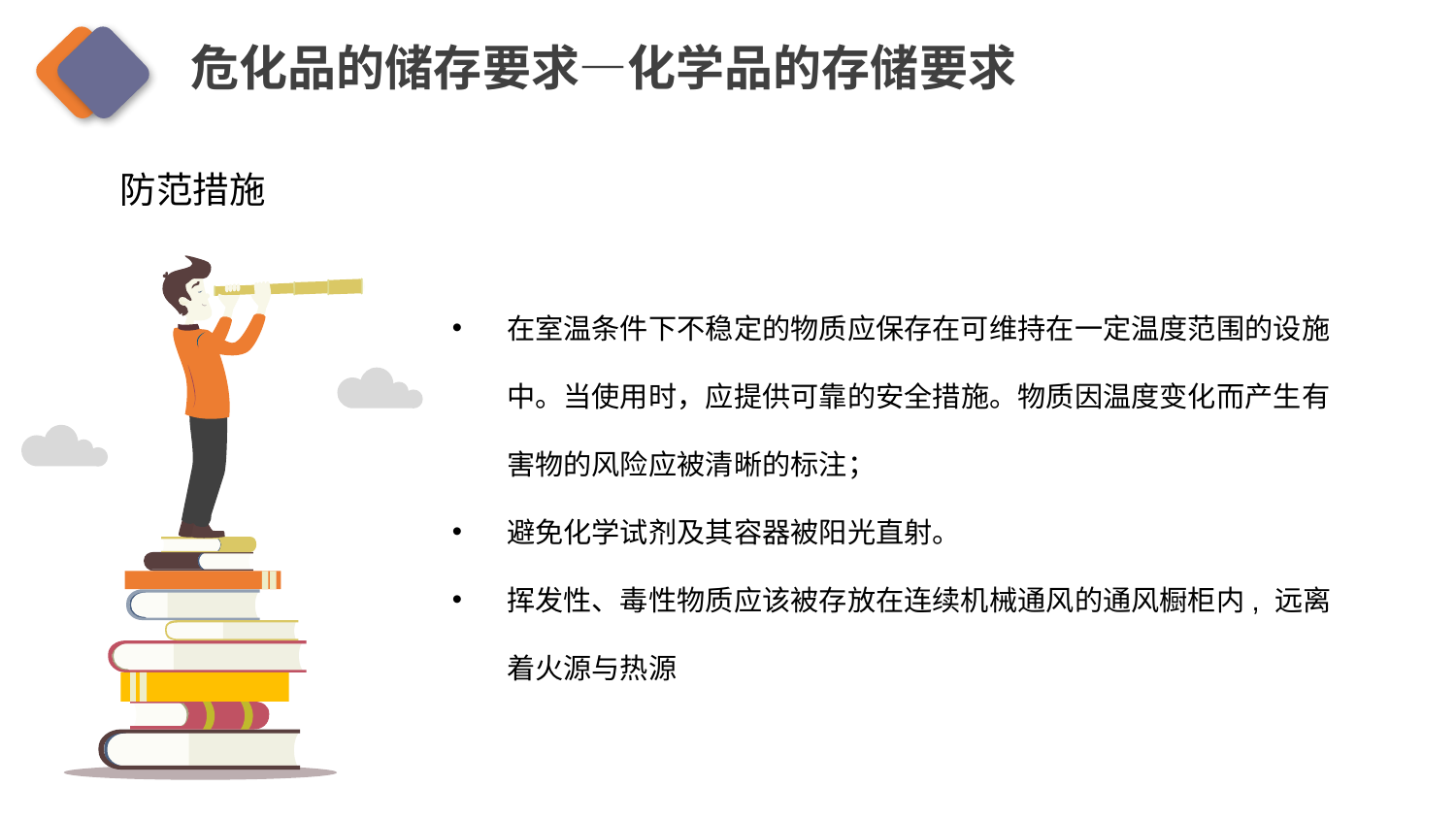

危化品的储存要求—化学品的存储要求
防范措施

在室温条件下不稳定的物质应保存在可维持在一定温度范围的设施中。当使用时，应提供可靠的安全措施。物质因温度变化而产生有害物的风险应被清晰的标注；
避免化学试剂及其容器被阳光直射。
挥发性、毒性物质应该被存放在连续机械通风的通风橱柜内, 远离着火源与热源